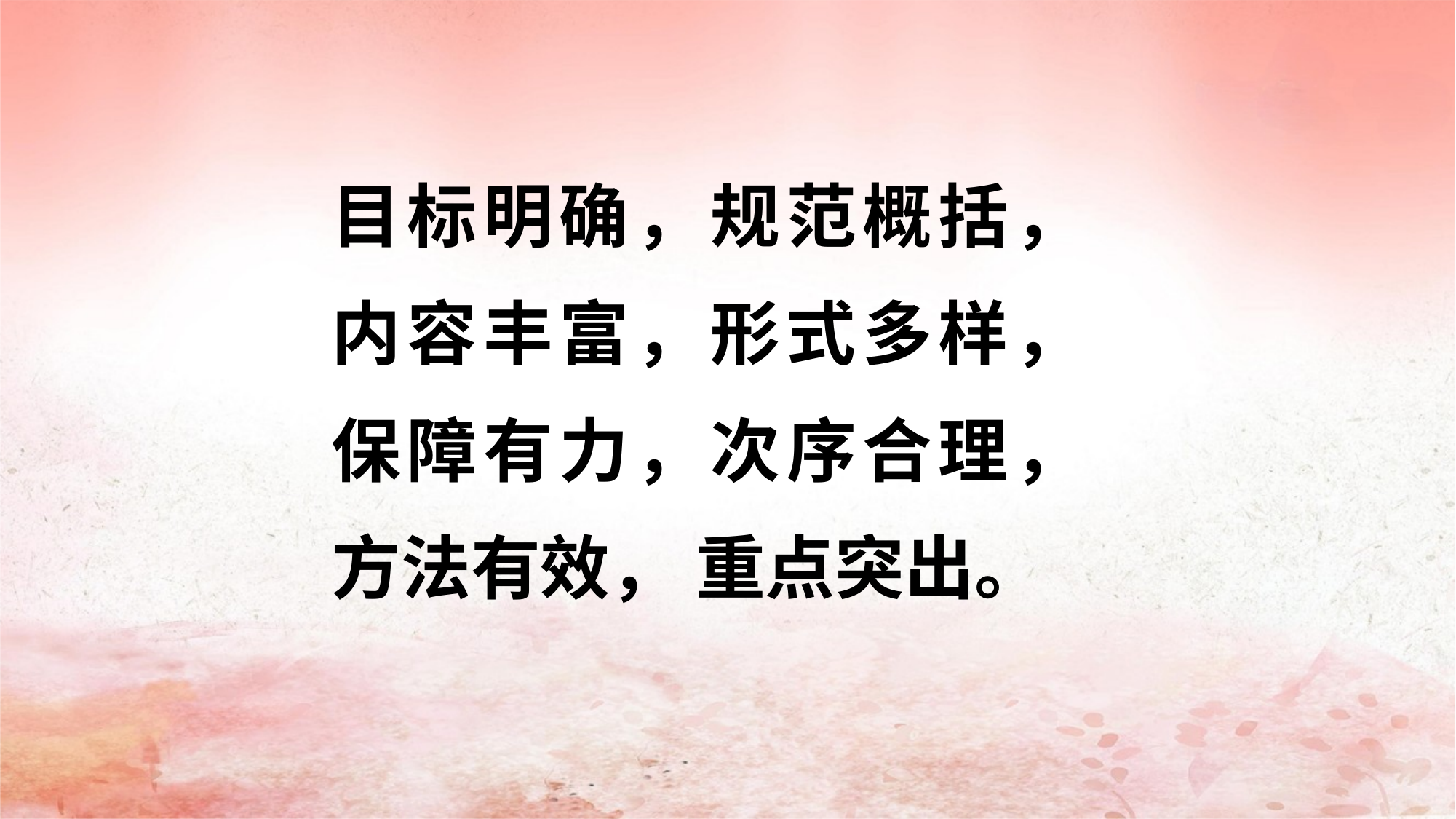

目标明确，规范概括，内容丰富，形式多样，保障有力，次序合理，方法有效， 重点突出。